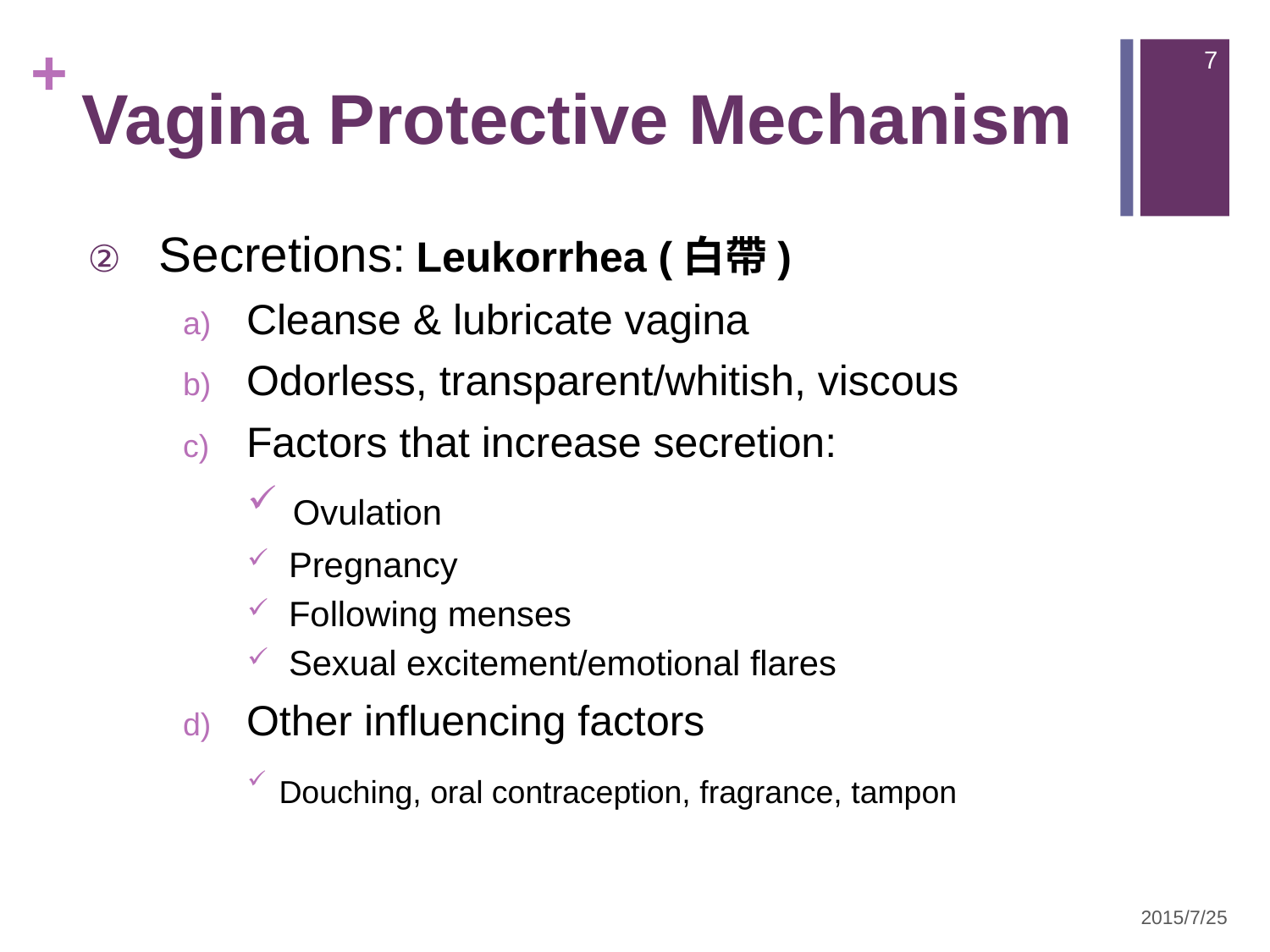

7
# Vagina Protective Mechanism
Secretions: Leukorrhea (白帶)
Cleanse & lubricate vagina
Odorless, transparent/whitish, viscous
Factors that increase secretion:
 Ovulation
 Pregnancy
 Following menses
 Sexual excitement/emotional flares
Other influencing factors
Douching, oral contraception, fragrance, tampon
2015/7/25